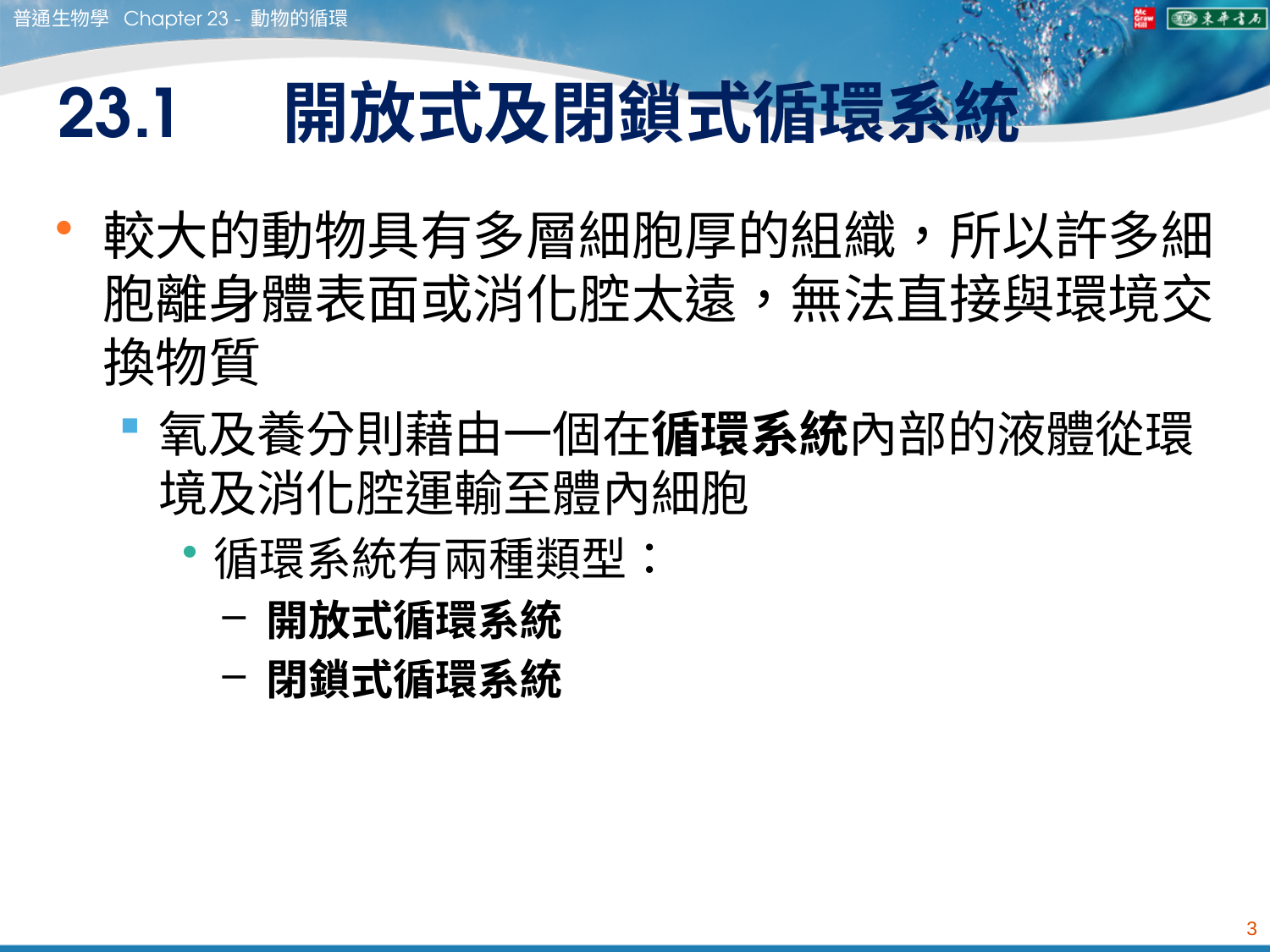

普通生物學  Chapter 23 - 動物的循環
# 23.1　 開放式及閉鎖式循環系統
較大的動物具有多層細胞厚的組織，所以許多細胞離身體表面或消化腔太遠，無法直接與環境交換物質
氧及養分則藉由一個在循環系統內部的液體從環境及消化腔運輸至體內細胞
循環系統有兩種類型：
開放式循環系統
閉鎖式循環系統
3